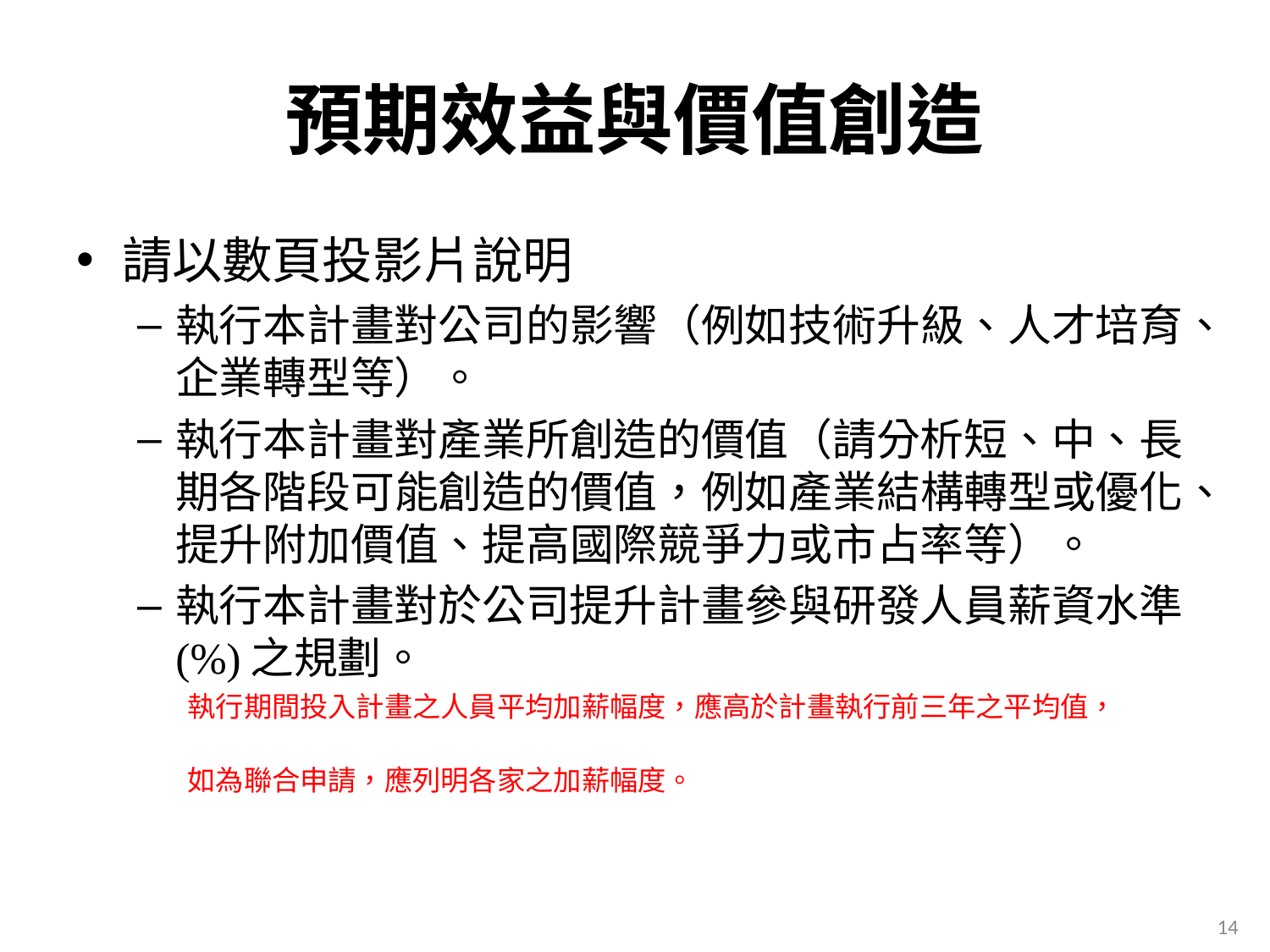

# 預期效益與價值創造
請以數頁投影片說明
執行本計畫對公司的影響（例如技術升級、人才培育、企業轉型等）。
執行本計畫對產業所創造的價值（請分析短、中、長期各階段可能創造的價值，例如產業結構轉型或優化、提升附加價值、提高國際競爭力或市占率等）。
執行本計畫對於公司提升計畫參與研發人員薪資水準(%)之規劃。
       執行期間投入計畫之人員平均加薪幅度，應高於計畫執行前三年之平均值，
       如為聯合申請，應列明各家之加薪幅度。

14